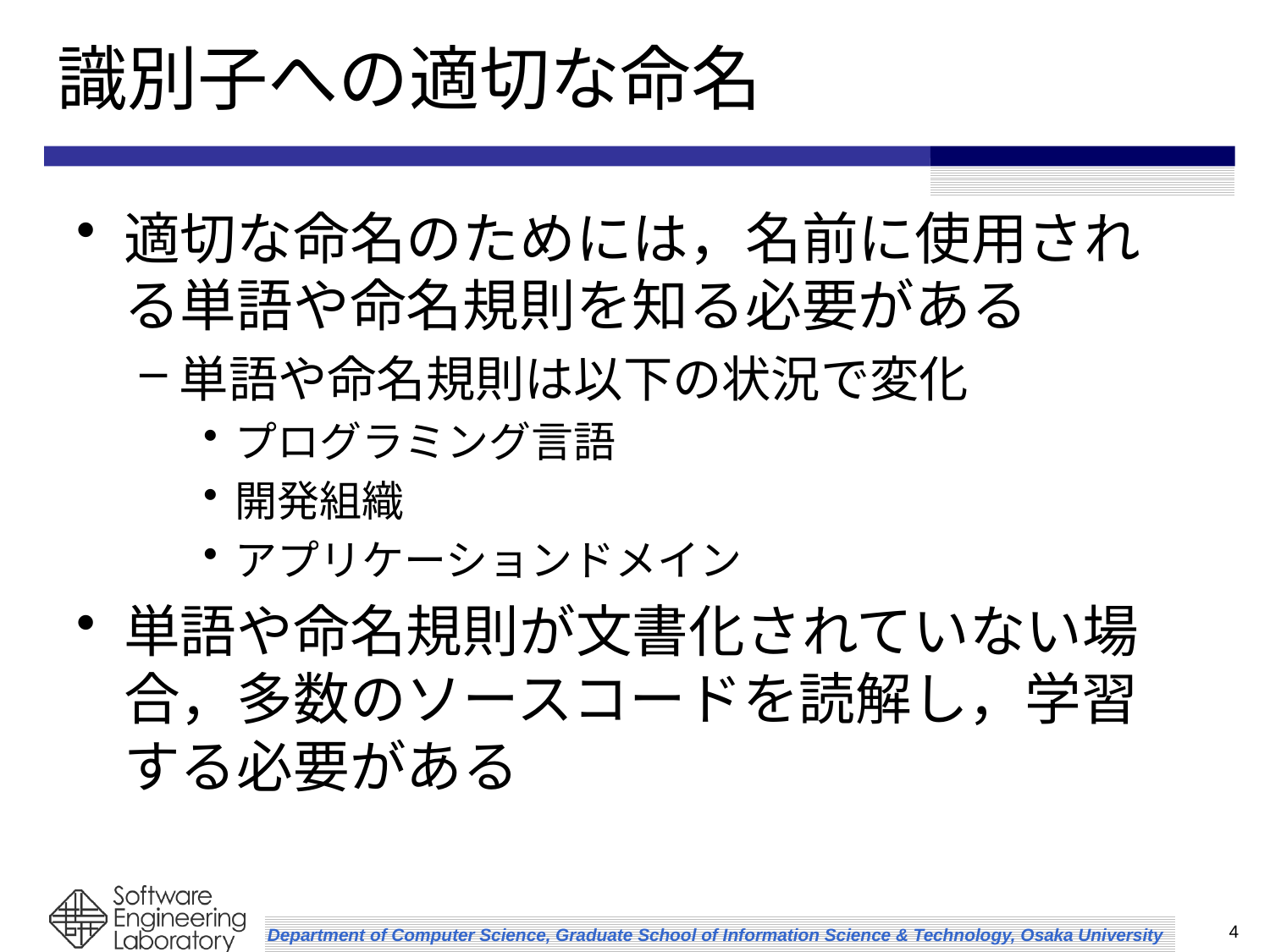

# 識別子への適切な命名
適切な命名のためには，名前に使用される単語や命名規則を知る必要がある
単語や命名規則は以下の状況で変化
プログラミング言語
開発組織
アプリケーションドメイン
単語や命名規則が文書化されていない場合，多数のソースコードを読解し，学習する必要がある
4